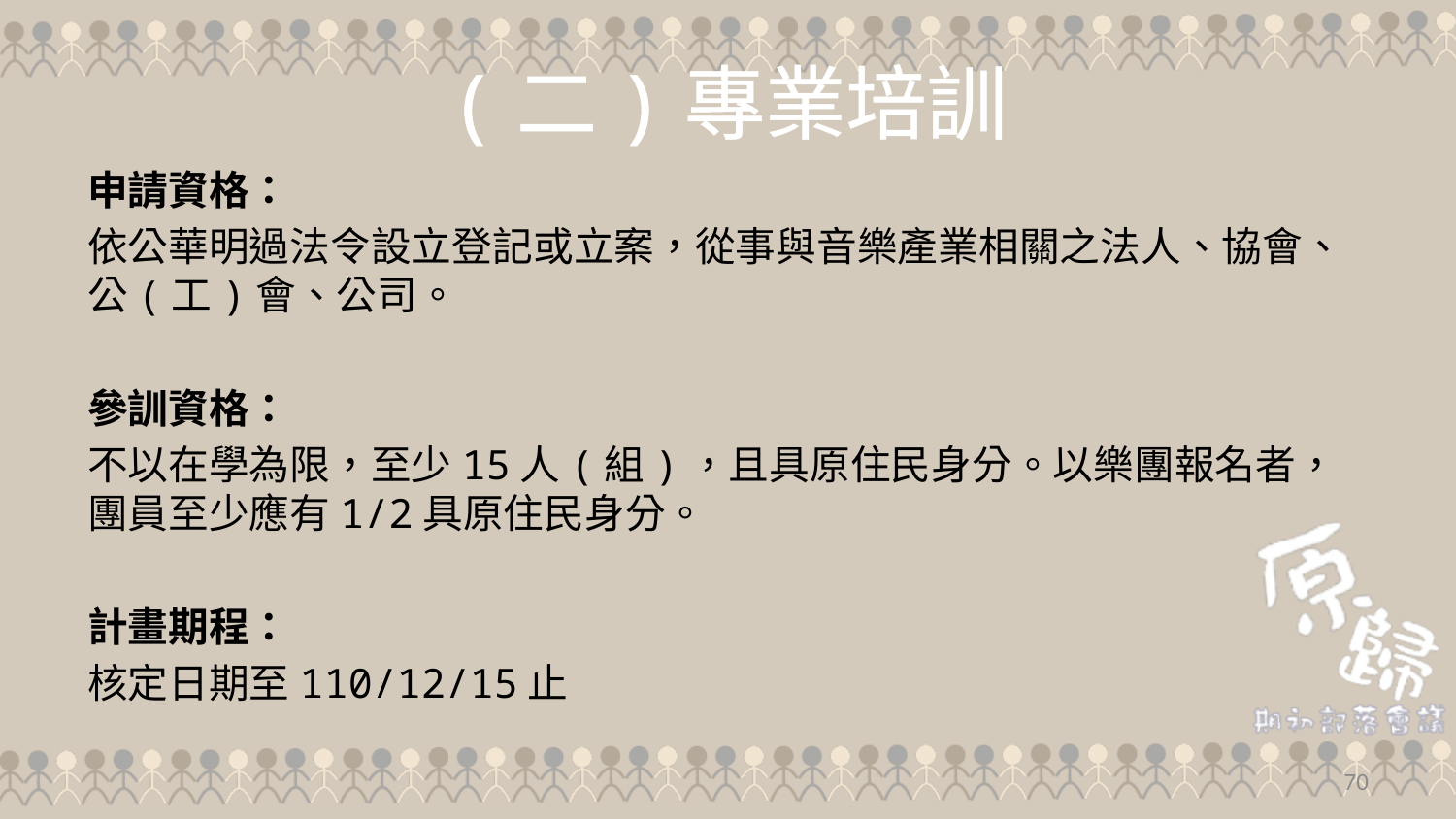

# (二)專業培訓
申請資格：
依公華明過法令設立登記或立案，從事與音樂產業相關之法人、協會、公(工)會、公司。

參訓資格：
不以在學為限，至少15人(組)，且具原住民身分。以樂團報名者，團員至少應有1/2具原住民身分。

計畫期程：
核定日期至110/12/15止

70